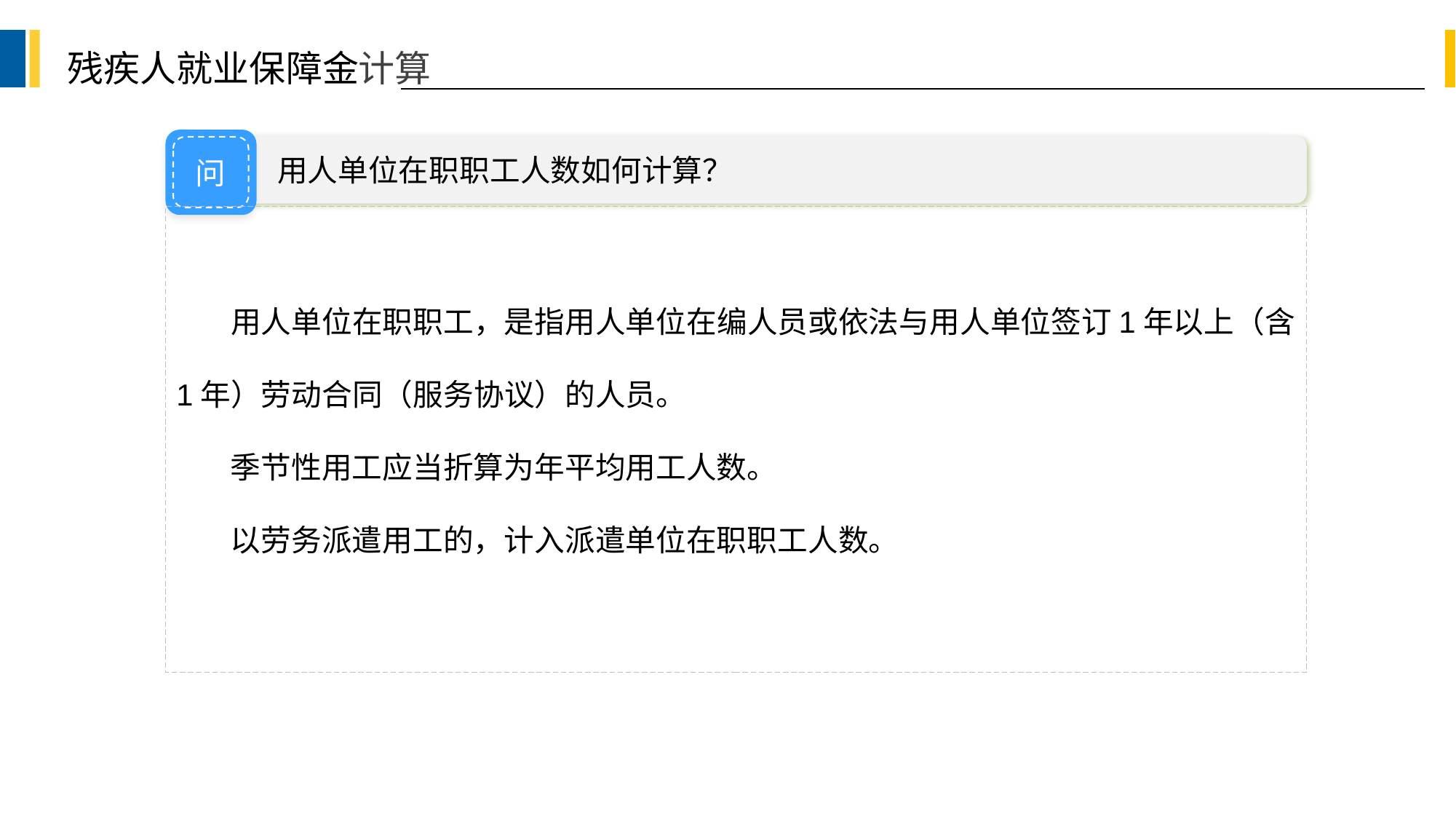

残疾人就业保障金计算

用人单位在职职工人数如何计算？
问

       用人单位在职职工，是指用人单位在编人员或依法与用人单位签订1年以上（含1年）劳动合同（服务协议）的人员。
       季节性用工应当折算为年平均用工人数。
       以劳务派遣用工的，计入派遣单位在职职工人数。